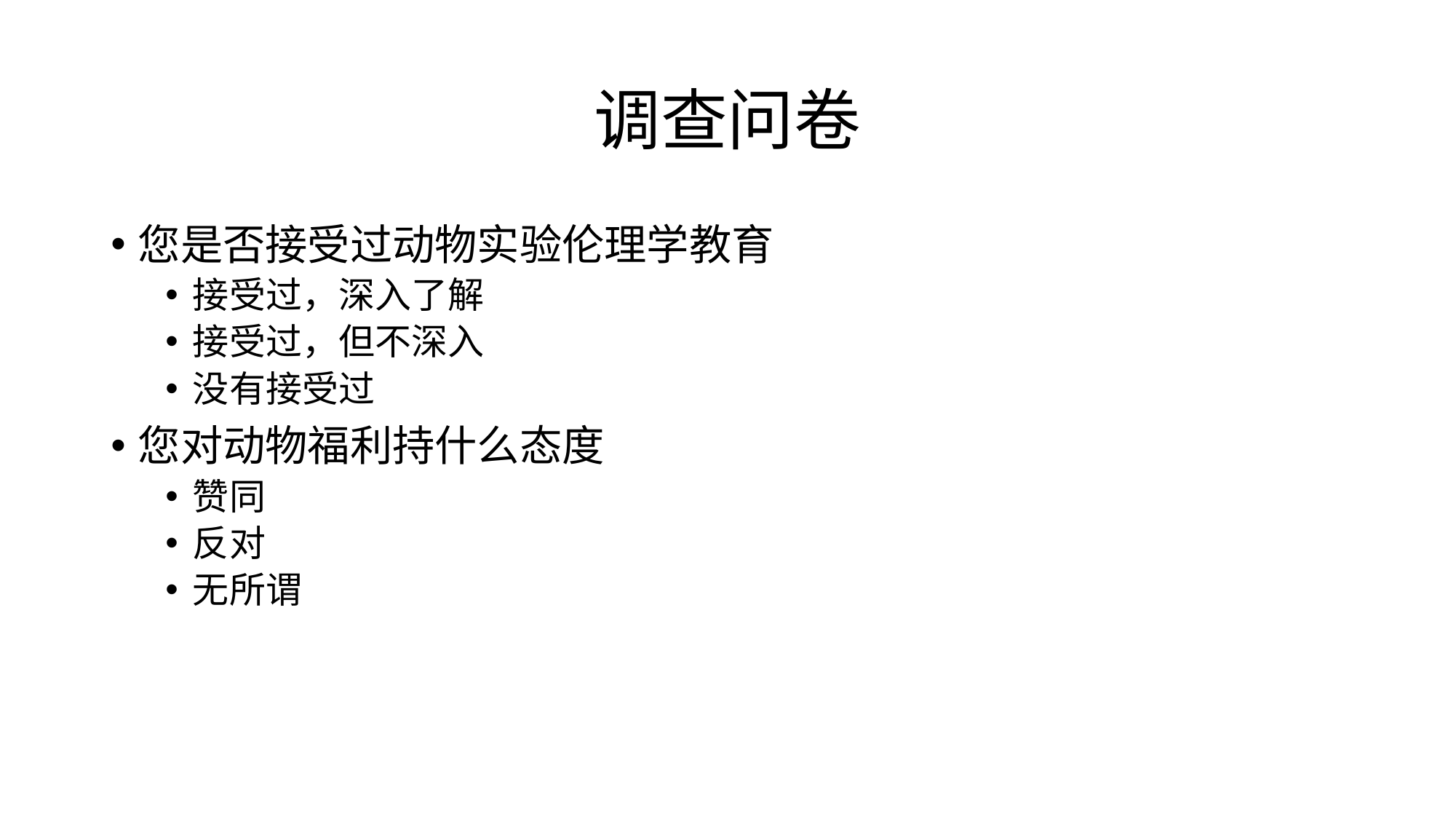

# 调查问卷
您是否接受过动物实验伦理学教育
接受过，深入了解
接受过，但不深入
没有接受过
您对动物福利持什么态度
赞同
反对
无所谓